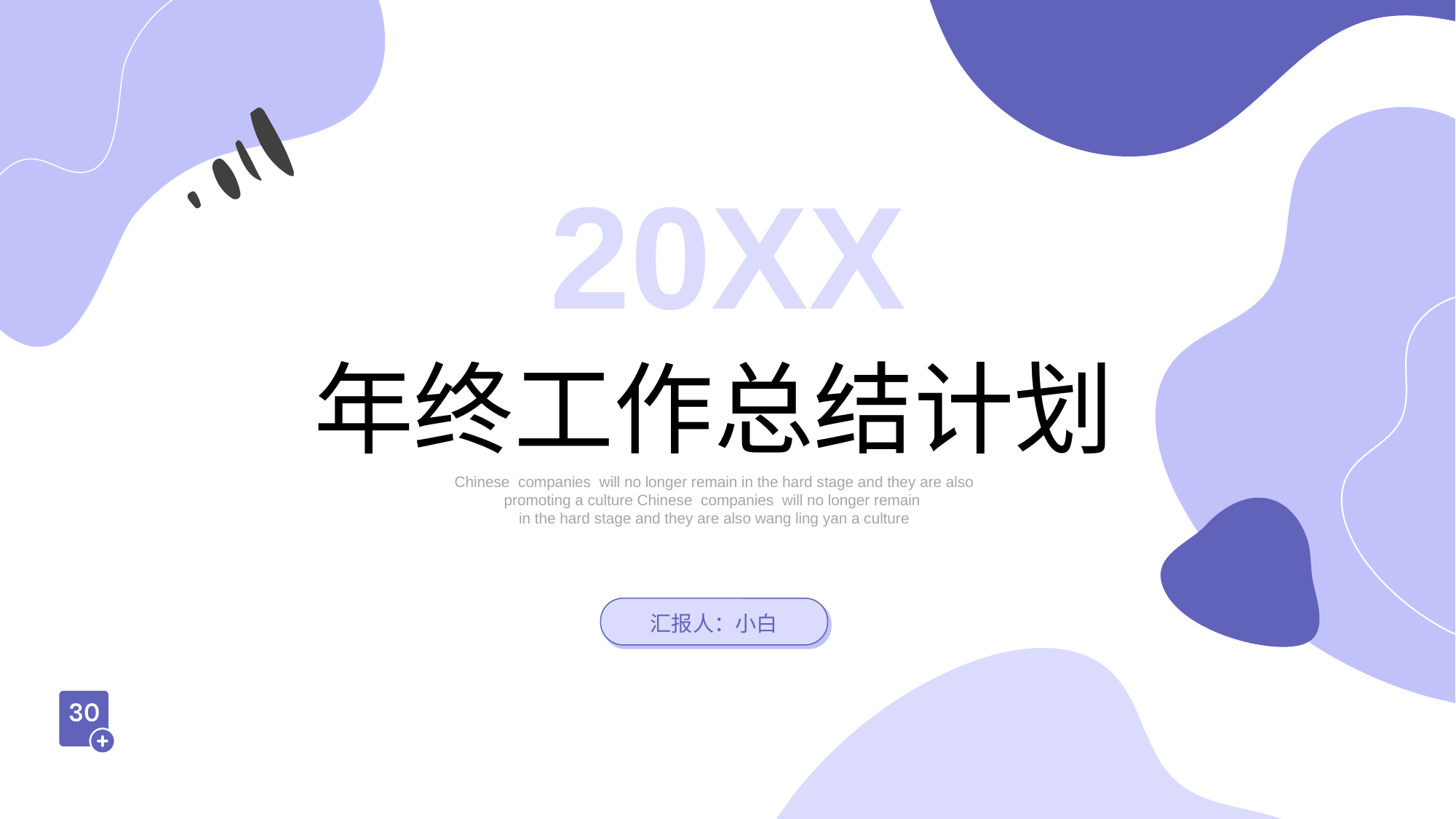

20XX

年终工作总结计划
Chinese  companies  will no longer remain in the hard stage and they are also promoting a culture Chinese  companies  will no longer remain
in the hard stage and they are also wang ling yan a culture

汇报人：小白